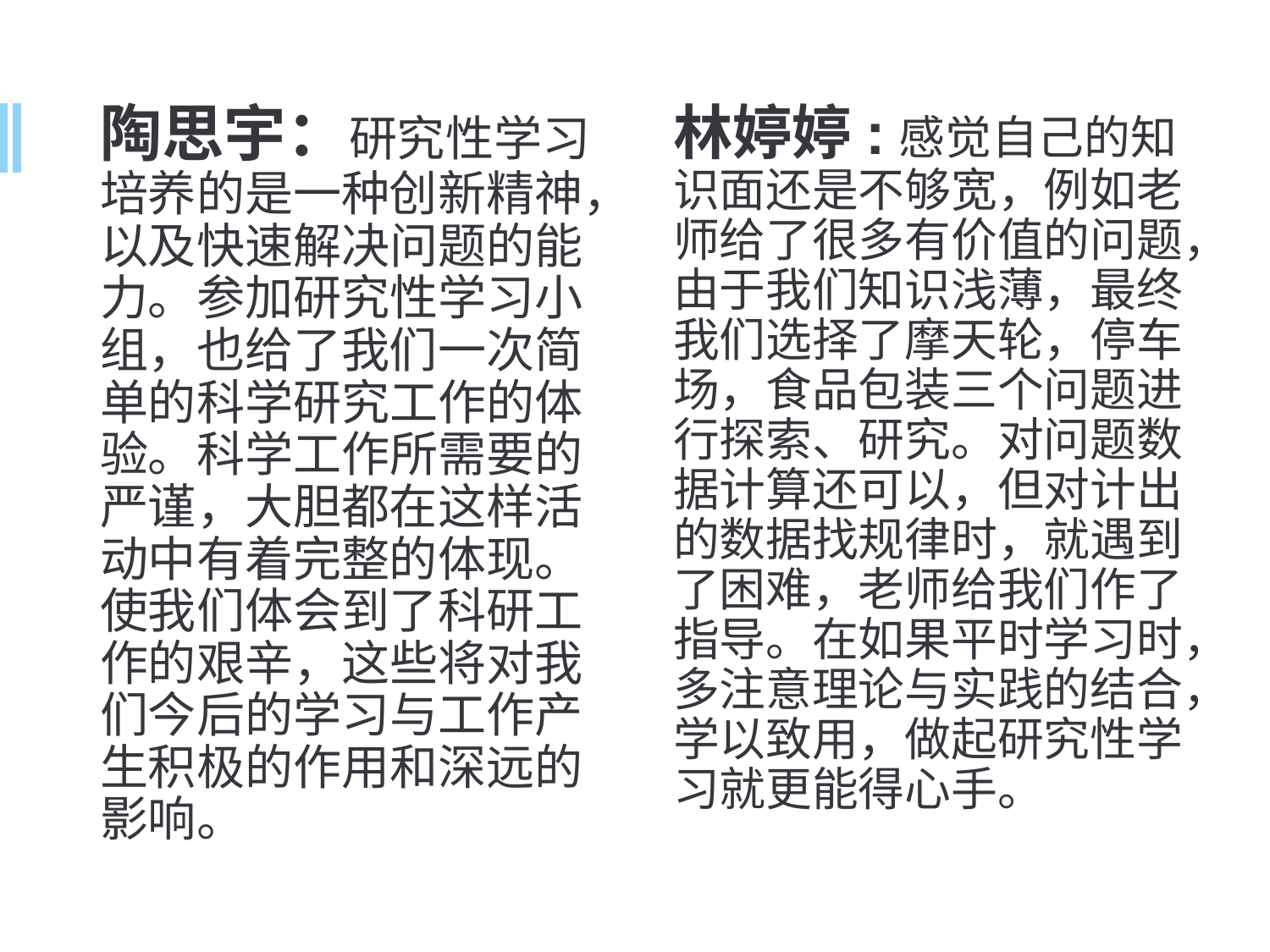

陶思宇：研究性学习培养的是一种创新精神，以及快速解决问题的能力。参加研究性学习小组，也给了我们一次简单的科学研究工作的体验。科学工作所需要的严谨，大胆都在这样活动中有着完整的体现。使我们体会到了科研工作的艰辛，这些将对我们今后的学习与工作产生积极的作用和深远的影响。
林婷婷:感觉自己的知识面还是不够宽，例如老师给了很多有价值的问题，由于我们知识浅薄，最终我们选择了摩天轮，停车场，食品包装三个问题进行探索、研究。对问题数据计算还可以，但对计出的数据找规律时，就遇到了困难，老师给我们作了指导。在如果平时学习时，多注意理论与实践的结合，学以致用，做起研究性学习就更能得心手。